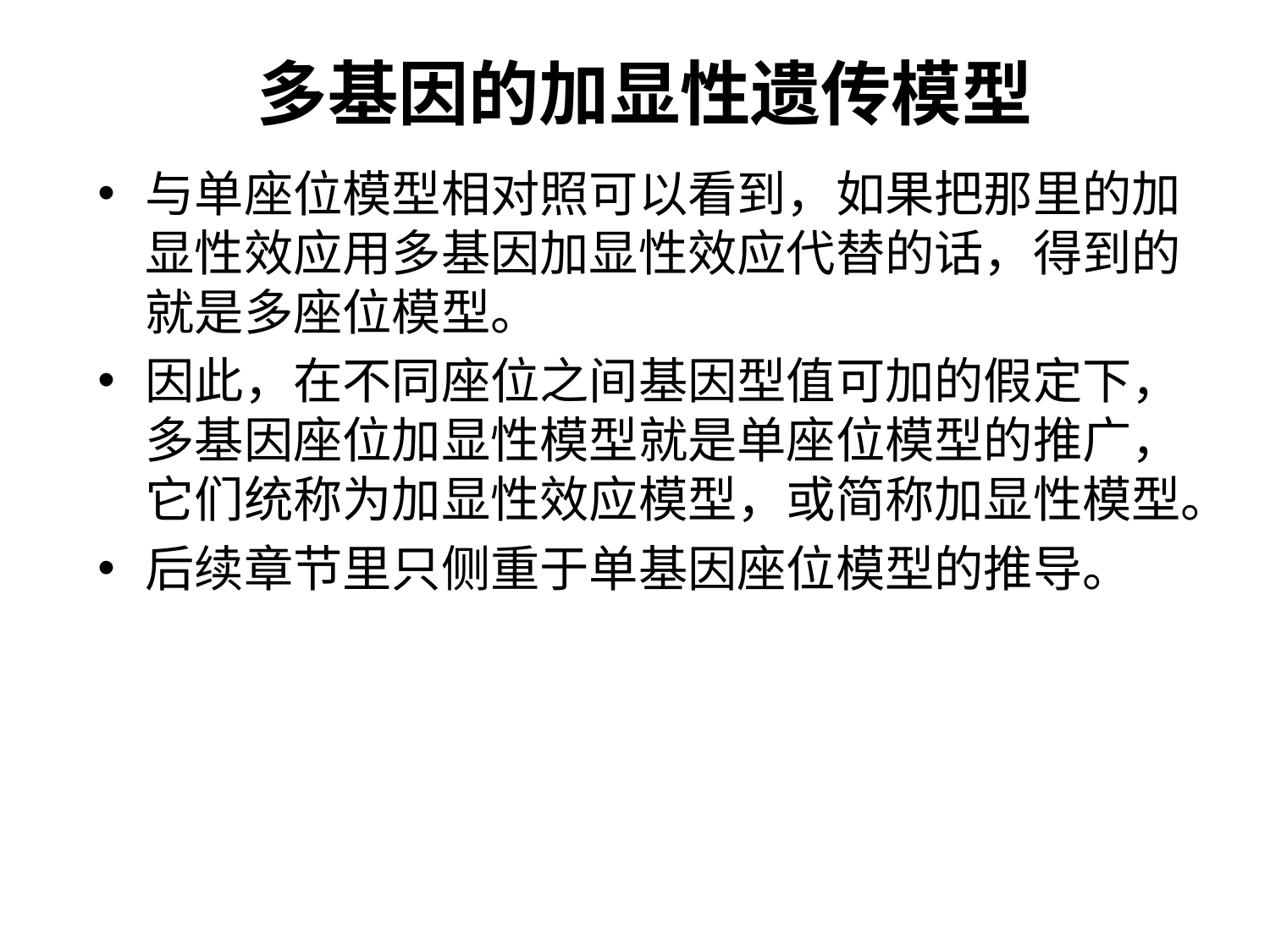

# 多基因的加显性遗传模型
与单座位模型相对照可以看到，如果把那里的加显性效应用多基因加显性效应代替的话，得到的就是多座位模型。
因此，在不同座位之间基因型值可加的假定下，多基因座位加显性模型就是单座位模型的推广，它们统称为加显性效应模型，或简称加显性模型。
后续章节里只侧重于单基因座位模型的推导。